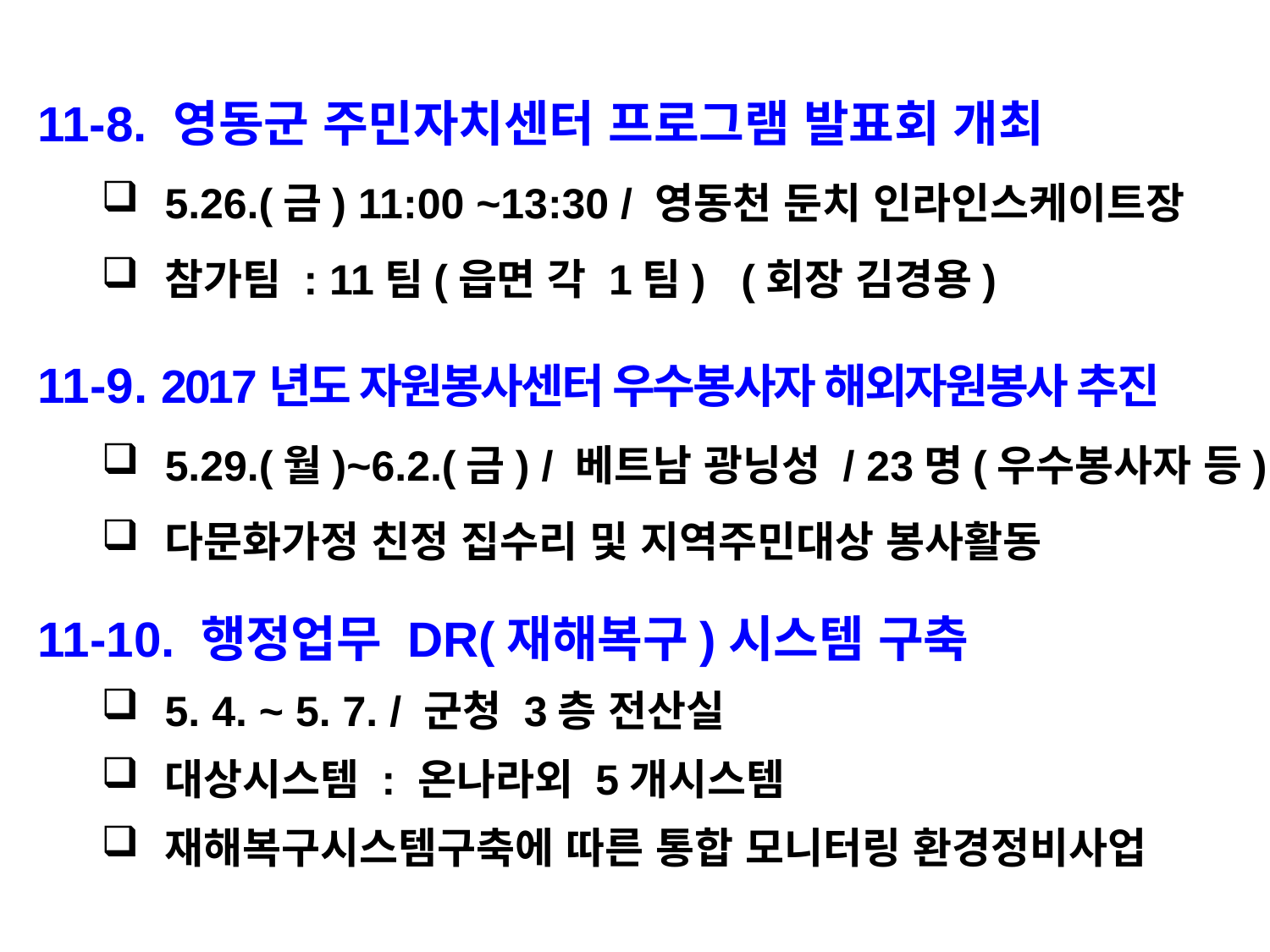

11-8. 영동군 주민자치센터 프로그램 발표회 개최
5.26.(금) 11:00 ~13:30 / 영동천 둔치 인라인스케이트장
참가팀 : 11팀(읍면 각 1팀)   (회장 김경용)

11-9. 2017년도 자원봉사센터 우수봉사자 해외자원봉사 추진
5.29.(월)~6.2.(금) / 베트남 광닝성 / 23명(우수봉사자 등)
다문화가정 친정 집수리 및 지역주민대상 봉사활동

11-10. 행정업무 DR(재해복구)시스템 구축
5. 4. ~ 5. 7. / 군청 3층 전산실
대상시스템 : 온나라외 5개시스템
재해복구시스템구축에 따른 통합 모니터링 환경정비사업